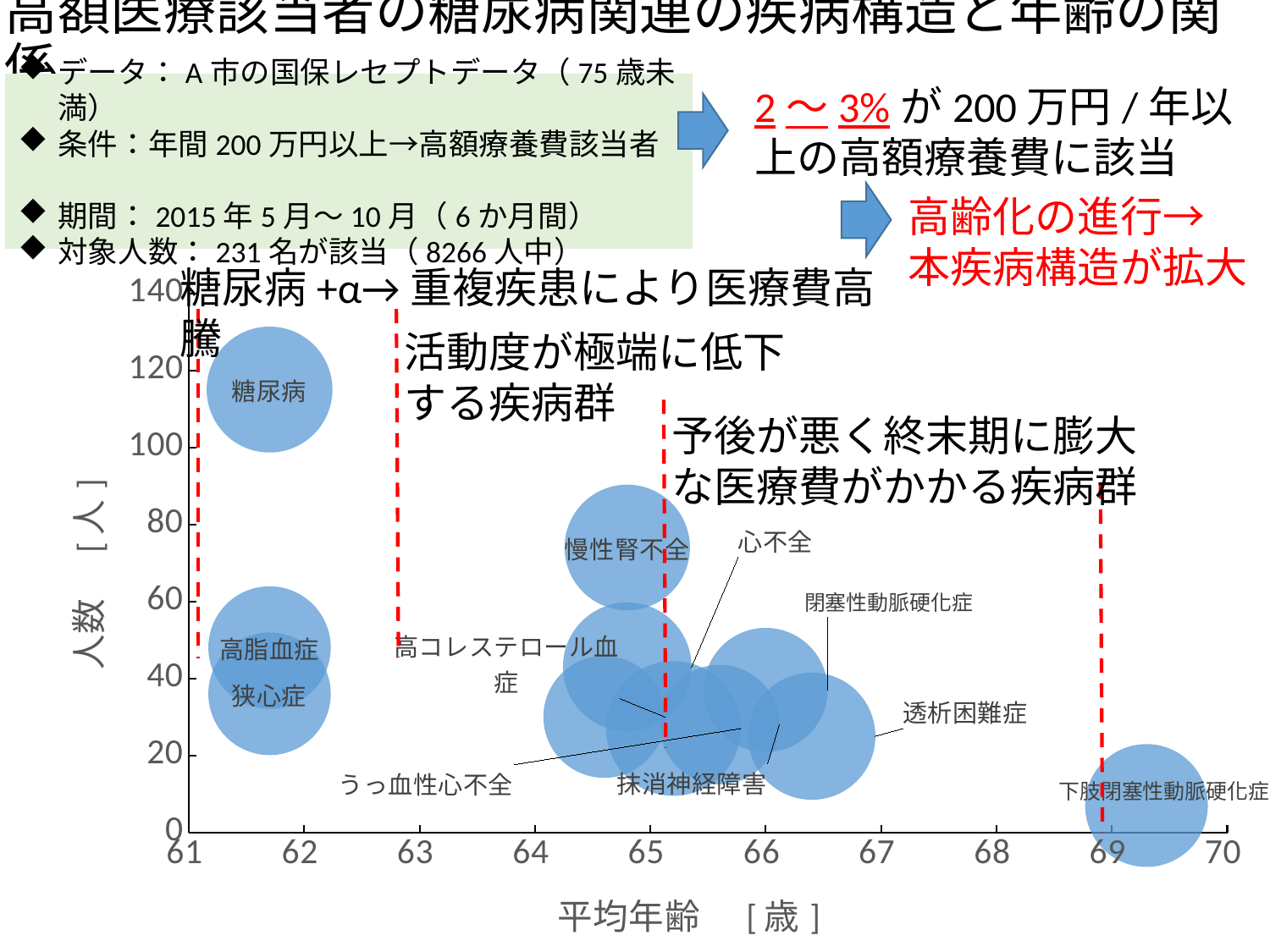

# 高額医療該当者の糖尿病関連の疾病構造と年齢の関係
2～3%が200万円/年以上の高額療養費に該当
データ：A市の国保レセプトデータ（75歳未満）
条件：年間200万円以上→高額療養費該当者
期間：2015年5月～10月（6か月間）
対象人数：231名が該当（8266人中）

高齢化の進行→　本疾病構造が拡大
糖尿病+α→重複疾患により医療費高騰

### Chart

| Category | 人数 |
|---|---|
活動度が極端に低下する疾病群
予後が悪く終末期に膨大な医療費がかかる疾病群